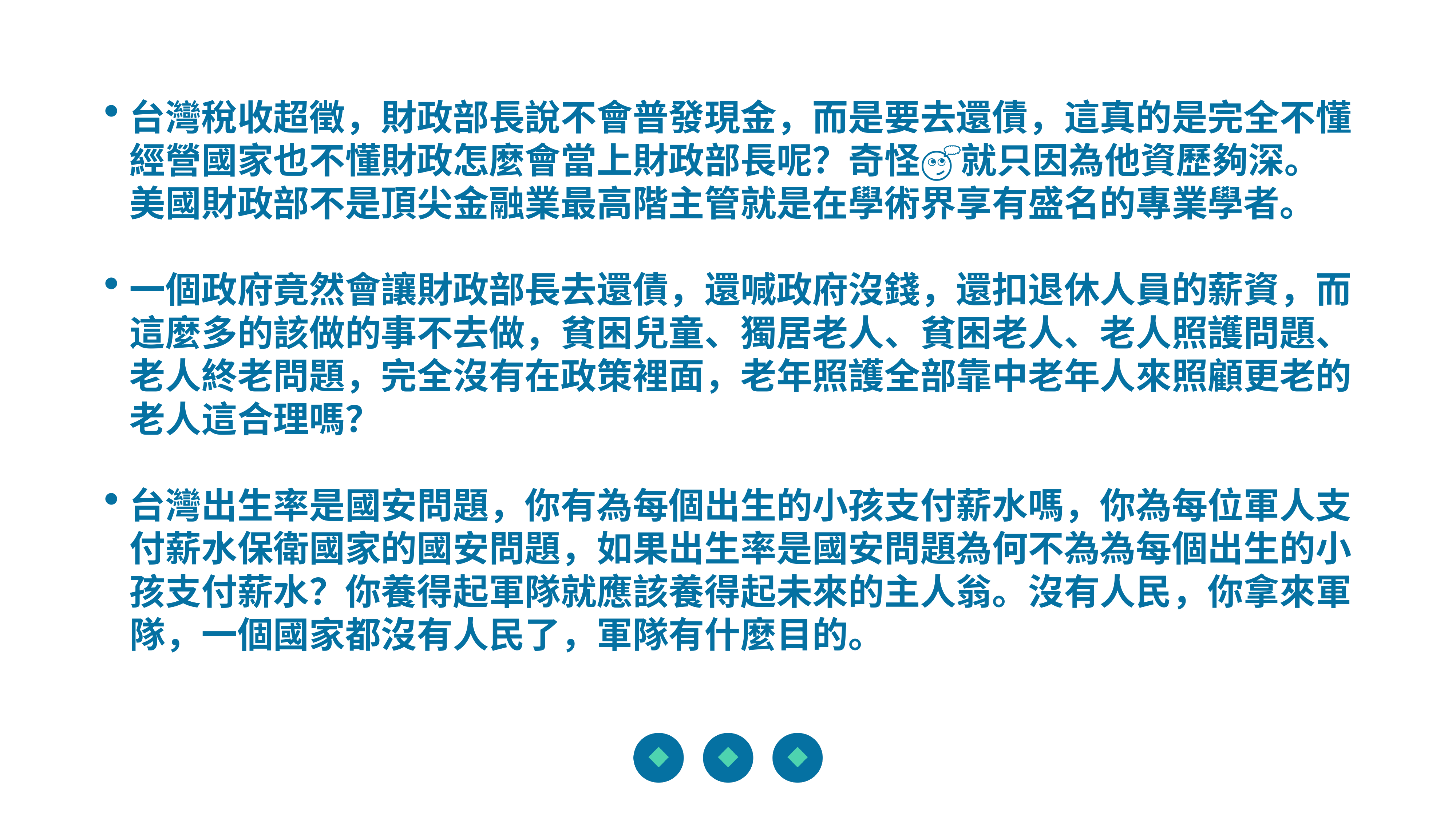

台灣稅收超徵，財政部長說不會普發現金，而是要去還債，這真的是完全不懂經營國家也不懂財政怎麼會當上財政部長呢？奇怪🤔就只因為他資歷夠深。美國財政部不是頂尖金融業最高階主管就是在學術界享有盛名的專業學者。

一個政府竟然會讓財政部長去還債，還喊政府沒錢，還扣退休人員的薪資，而這麼多的該做的事不去做，貧困兒童、獨居老人、貧困老人、老人照護問題、老人終老問題，完全沒有在政策裡面，老年照護全部靠中老年人來照顧更老的老人這合理嗎？

台灣出生率是國安問題，你有為每個出生的小孩支付薪水嗎，你為每位軍人支付薪水保衛國家的國安問題，如果出生率是國安問題為何不為為每個出生的小孩支付薪水？你養得起軍隊就應該養得起未來的主人翁。沒有人民，你拿來軍隊，一個國家都沒有人民了，軍隊有什麼目的。